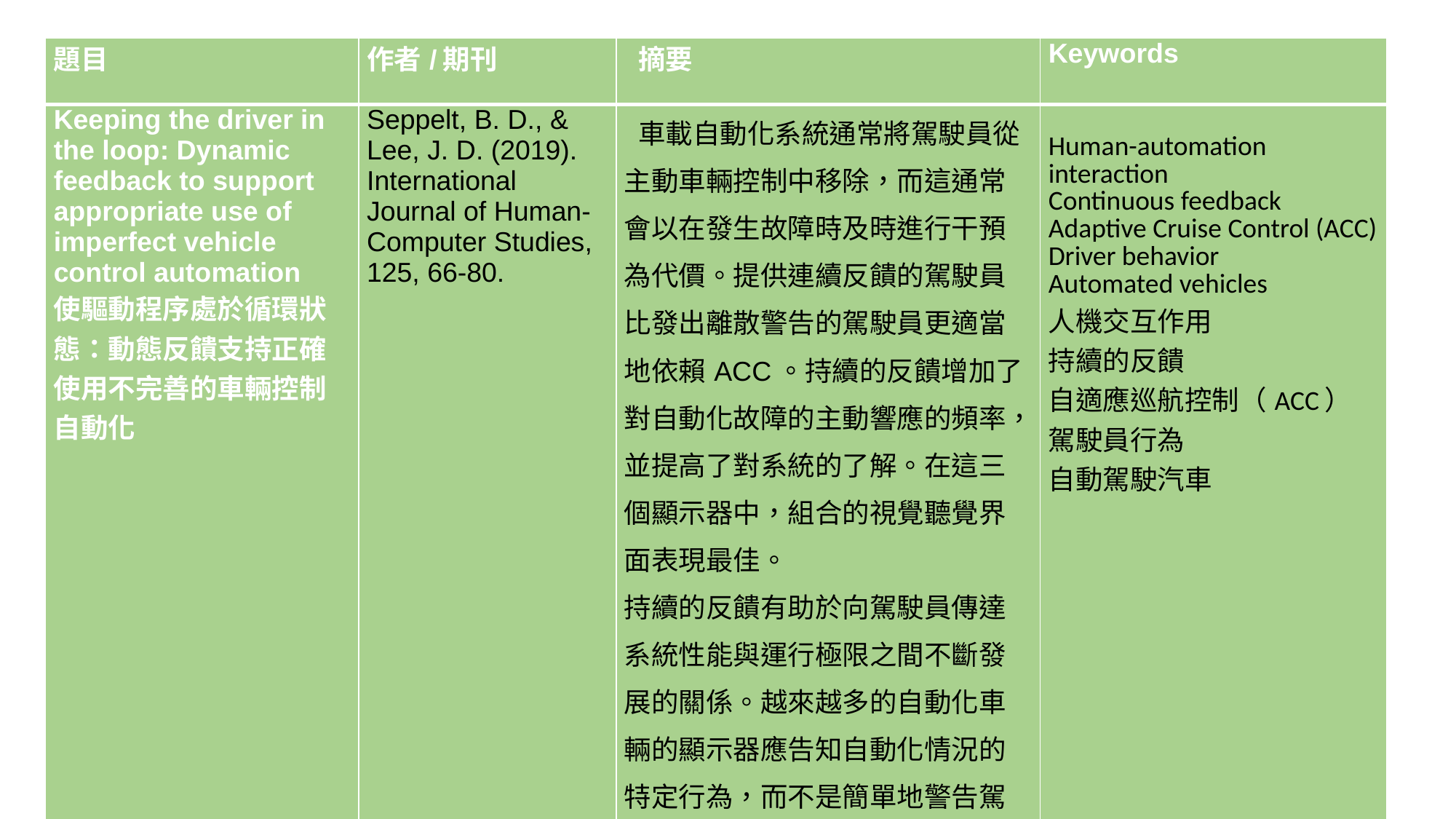

| 題目 | 作者/期刊 | 摘要 | Keywords |
| --- | --- | --- | --- |
| Keeping the driver in the loop: Dynamic feedback to support appropriate use of imperfect vehicle control automation 使驅動程序處於循環狀態：動態反饋支持正確使用不完善的車輛控制自動化 | Seppelt, B. D., & Lee, J. D. (2019). International Journal of Human-Computer Studies, 125, 66-80. | 車載自動化系統通常將駕駛員從主動車輛控制中移除，而這通常會以在發生故障時及時進行干預為代價。提供連續反饋的駕駛員比發出離散警告的駕駛員更適當地依賴ACC。持續的反饋增加了對自動化故障的主動響應的頻率，並提高了對系統的了解。在這三個顯示器中，組合的視覺聽覺界面表現最佳。 持續的反饋有助於向駕駛員傳達系統性能與運行極限之間不斷發展的關係。越來越多的自動化車輛的顯示器應告知自動化情況的特定行為，而不是簡單地警告駕駛員故障和/或需要恢復車輛控制以促進適當的理解和信任。 | Human-automation interaction Continuous feedback Adaptive Cruise Control (ACC) Driver behavior Automated vehicles 人機交互作用 持續的反饋 自適應巡航控制（ACC） 駕駛員行為 自動駕駛汽車 |
17